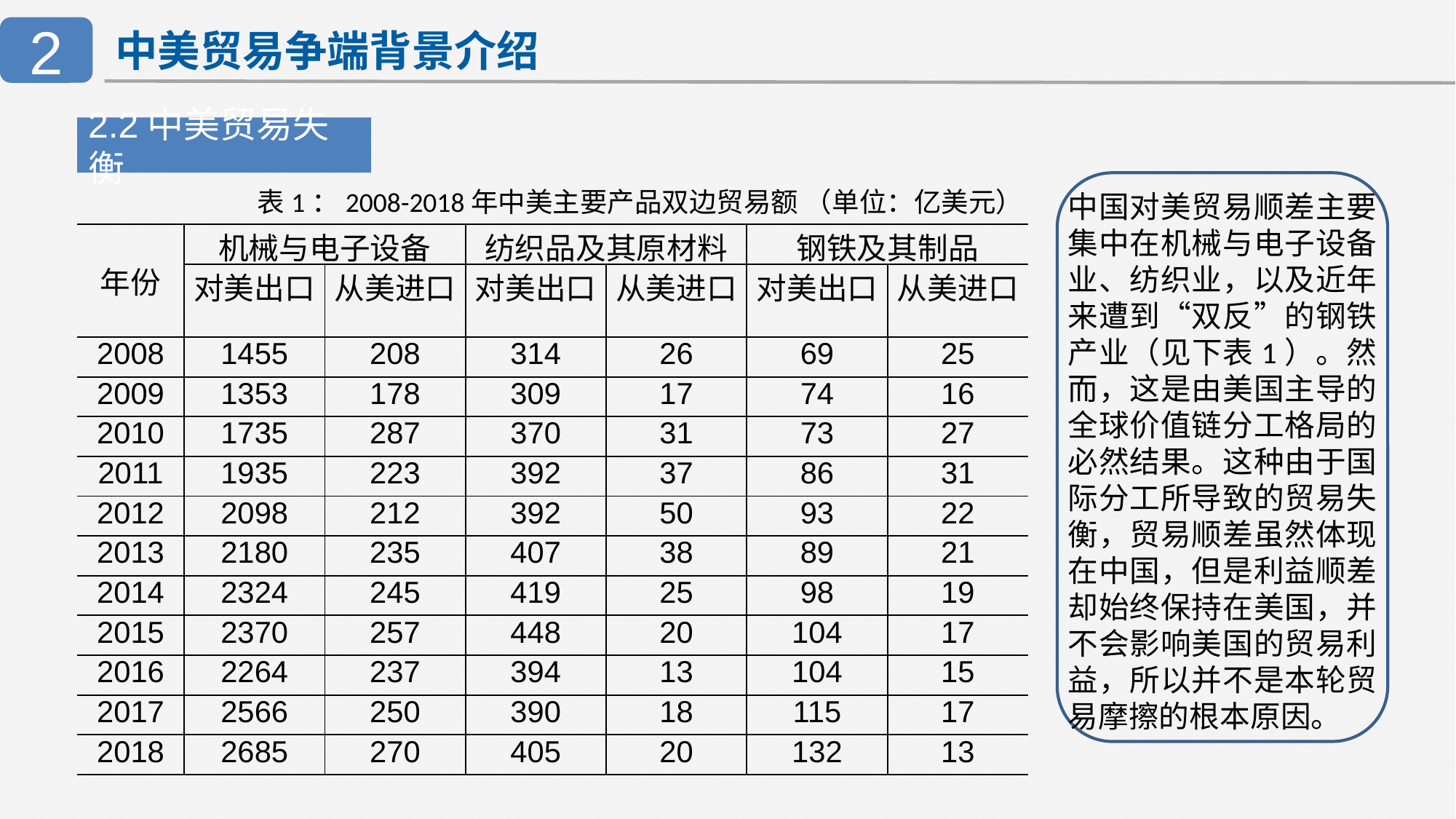

2
中美贸易争端背景介绍
2.2中美贸易失衡

表1：2008-2018年中美主要产品双边贸易额 （单位：亿美元）
中国对美贸易顺差主要集中在机械与电子设备业、纺织业，以及近年来遭到“双反”的钢铁产业（见下表1）。然而，这是由美国主导的全球价值链分工格局的必然结果。这种由于国际分工所导致的贸易失衡，贸易顺差虽然体现在中国，但是利益顺差却始终保持在美国，并不会影响美国的贸易利益，所以并不是本轮贸易摩擦的根本原因。
| 年份 | 机械与电子设备 |  | 纺织品及其原材料 |  | 钢铁及其制品 |  |
| --- | --- | --- | --- | --- | --- | --- |
|  | 对美出口 | 从美进口 | 对美出口 | 从美进口 | 对美出口 | 从美进口 |
| 2008 | 1455 | 208 | 314 | 26 | 69 | 25 |
| 2009 | 1353 | 178 | 309 | 17 | 74 | 16 |
| 2010 | 1735 | 287 | 370 | 31 | 73 | 27 |
| 2011 | 1935 | 223 | 392 | 37 | 86 | 31 |
| 2012 | 2098 | 212 | 392 | 50 | 93 | 22 |
| 2013 | 2180 | 235 | 407 | 38 | 89 | 21 |
| 2014 | 2324 | 245 | 419 | 25 | 98 | 19 |
| 2015 | 2370 | 257 | 448 | 20 | 104 | 17 |
| 2016 | 2264 | 237 | 394 | 13 | 104 | 15 |
| 2017 | 2566 | 250 | 390 | 18 | 115 | 17 |
| 2018 | 2685 | 270 | 405 | 20 | 132 | 13 |